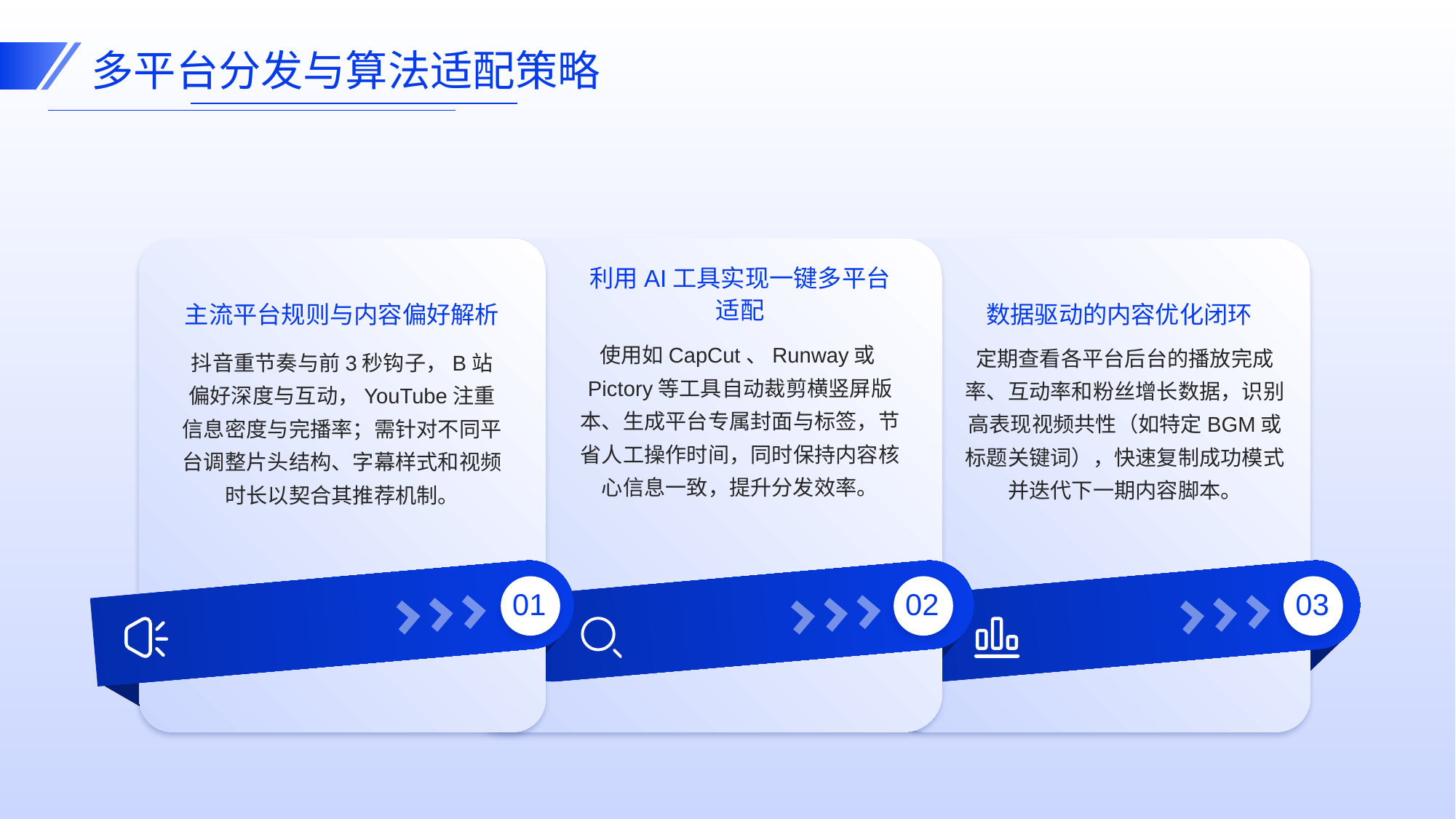

多平台分发与算法适配策略

利用AI工具实现一键多平台适配
主流平台规则与内容偏好解析
数据驱动的内容优化闭环
使用如CapCut、Runway或Pictory等工具自动裁剪横竖屏版本、生成平台专属封面与标签，节省人工操作时间，同时保持内容核心信息一致，提升分发效率。
定期查看各平台后台的播放完成率、互动率和粉丝增长数据，识别高表现视频共性（如特定BGM或标题关键词），快速复制成功模式并迭代下一期内容脚本。
抖音重节奏与前3秒钩子，B站偏好深度与互动，YouTube注重信息密度与完播率；需针对不同平台调整片头结构、字幕样式和视频时长以契合其推荐机制。
01
02
03